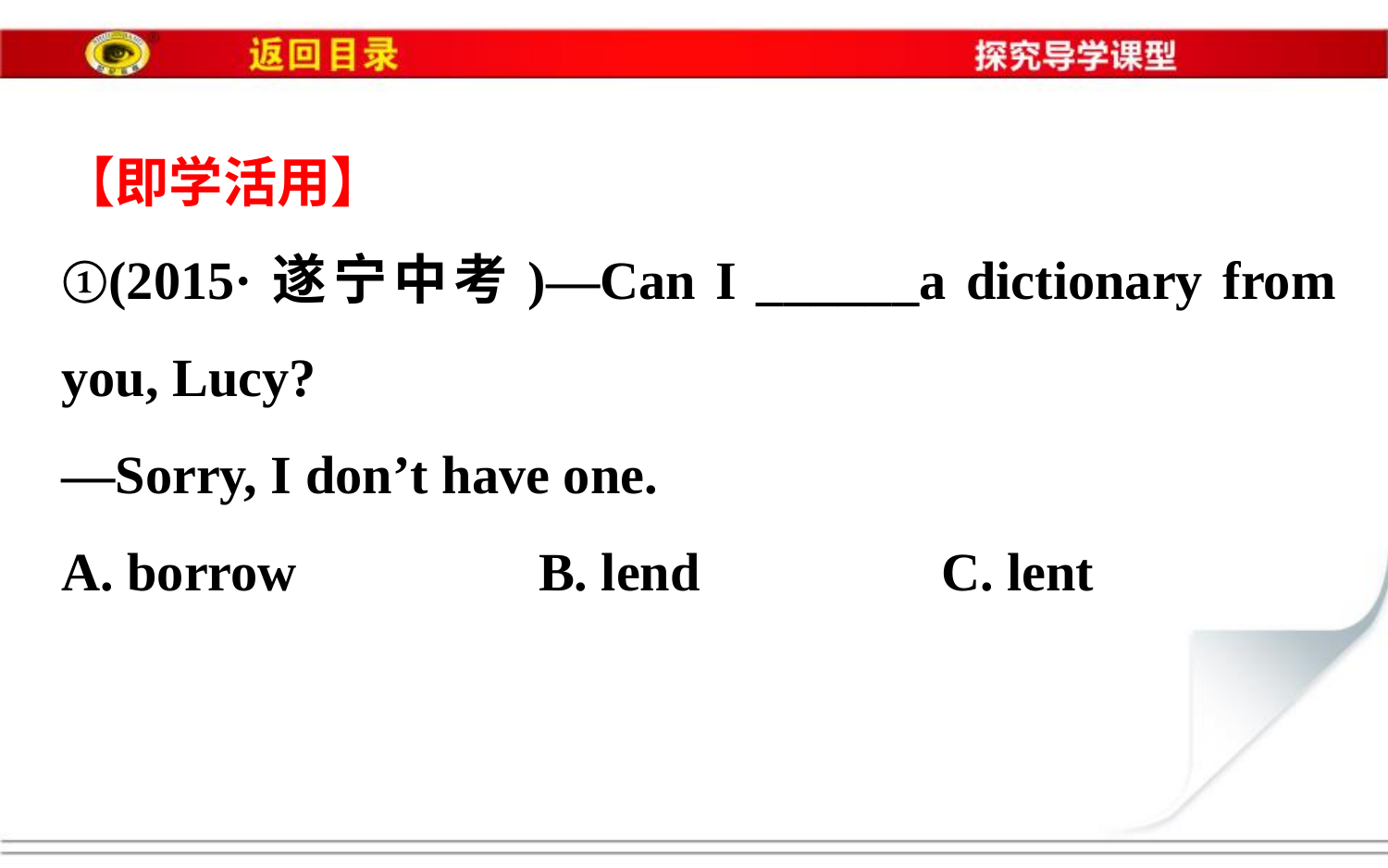

【即学活用】
①(2015·遂宁中考)—Can I ______a dictionary from you, Lucy?
—Sorry, I don’t have one.
A. borrow　　　　B. lend　　　　C. lent